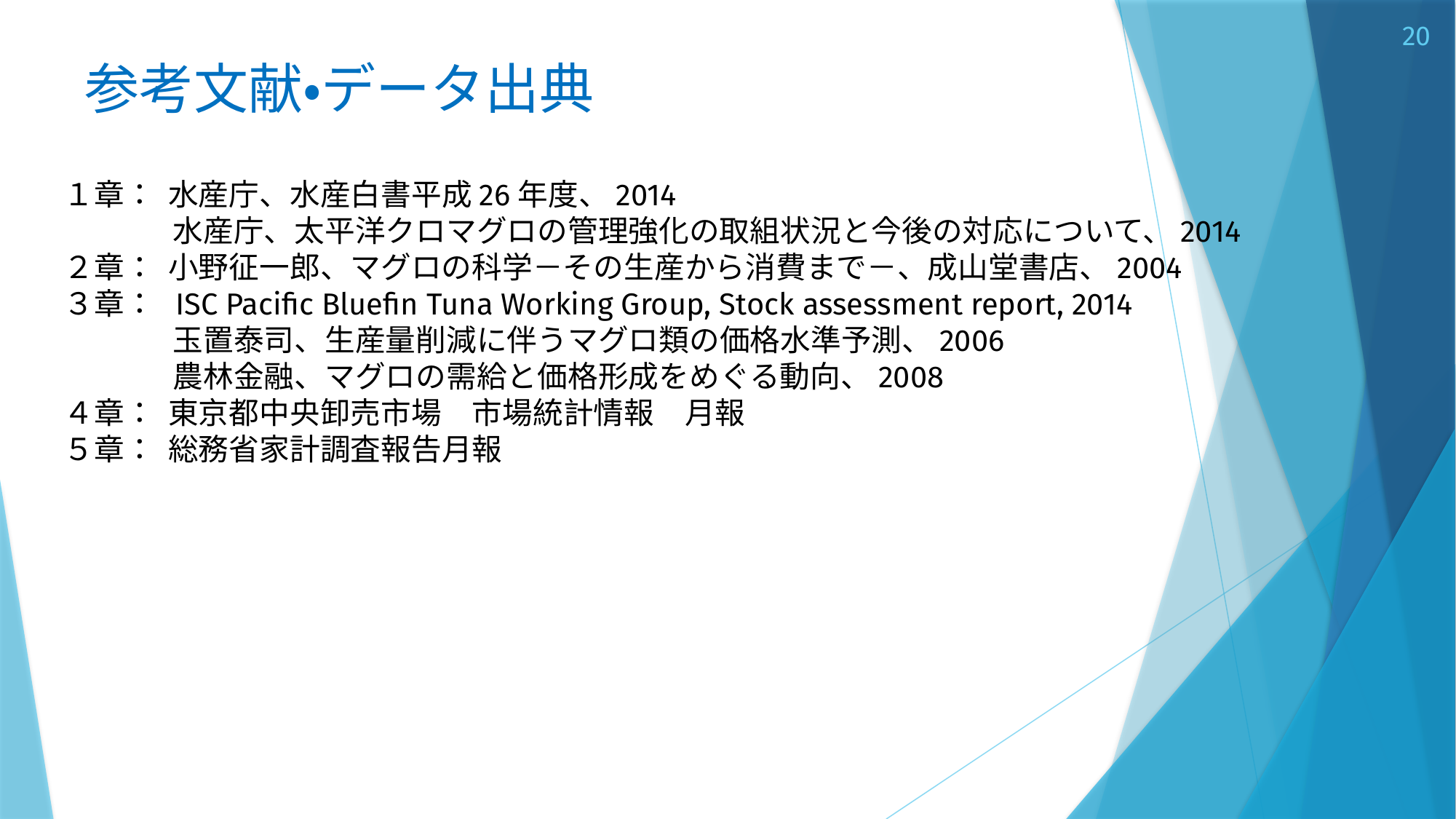

20
# 参考文献・データ出典
１章：  水産庁、水産白書平成26年度、2014
水産庁、太平洋クロマグロの管理強化の取組状況と今後の対応について、2014
２章：  小野征一郎、マグロの科学－その生産から消費まで－、成山堂書店、2004
３章：  ISC Pacific Bluefin Tuna Working Group, Stock assessment report, 2014
玉置泰司、生産量削減に伴うマグロ類の価格水準予測、2006
農林金融、マグロの需給と価格形成をめぐる動向、2008
４章：  東京都中央卸売市場　市場統計情報　月報
５章：  総務省家計調査報告月報